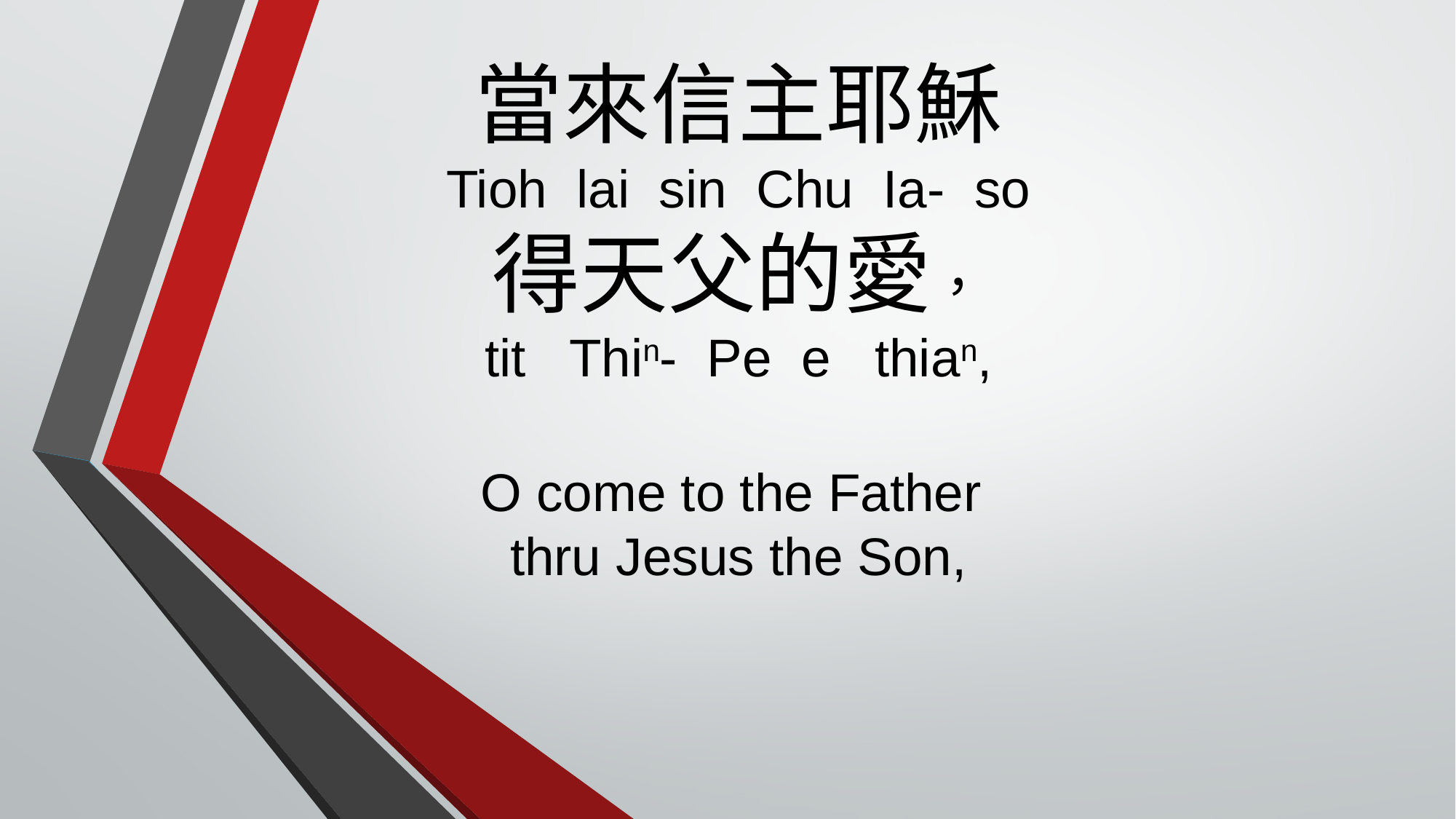

# 當來信主耶穌 Tioh  lai  sin  Chu  Ia-  so 得天父的愛， tit   Thin-  Pe  e   thian, O come to the Father thru Jesus the Son,